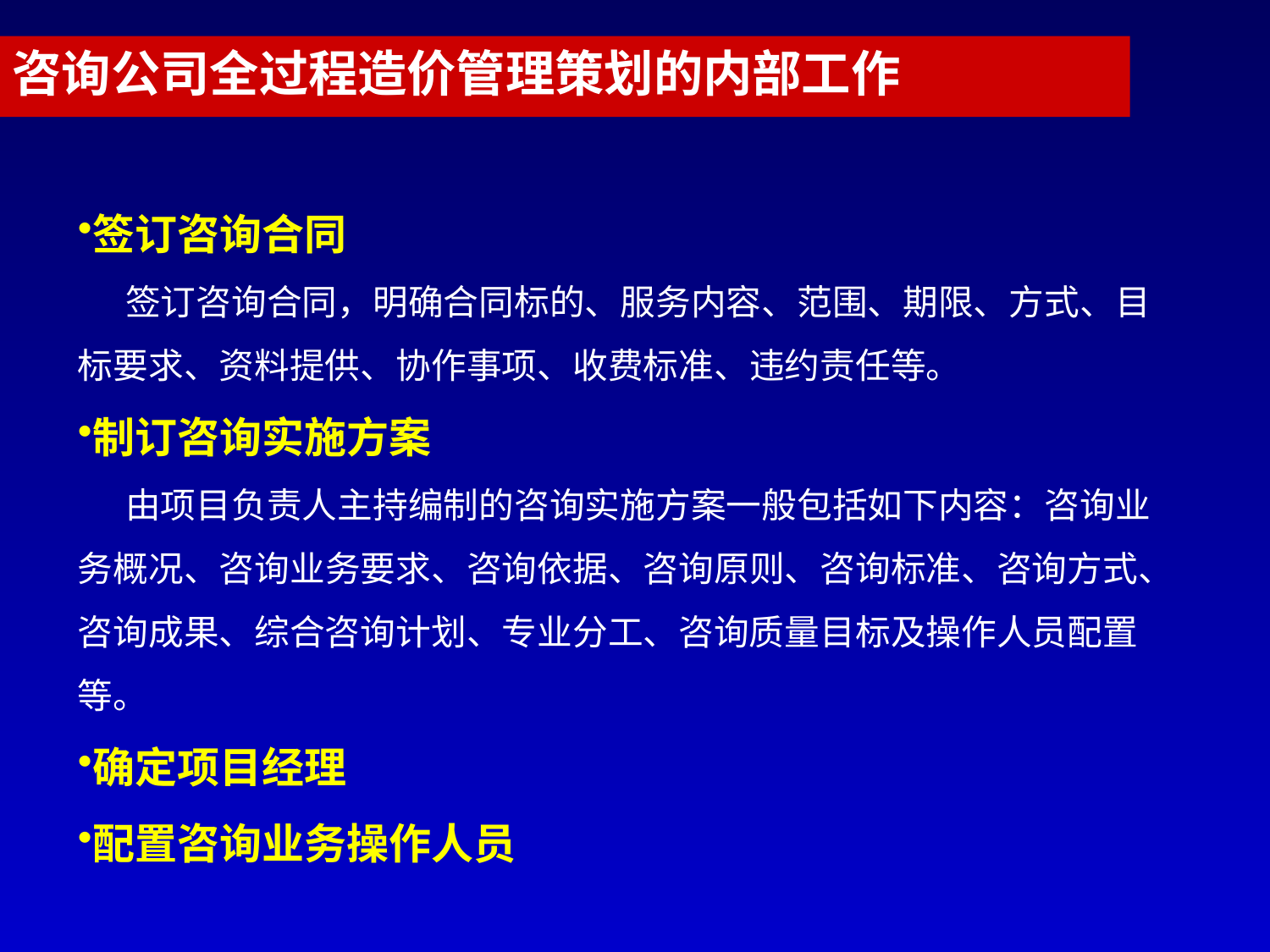

咨询公司全过程造价管理策划的内部工作
签订咨询合同
     签订咨询合同，明确合同标的、服务内容、范围、期限、方式、目标要求、资料提供、协作事项、收费标准、违约责任等。
制订咨询实施方案
     由项目负责人主持编制的咨询实施方案一般包括如下内容：咨询业务概况、咨询业务要求、咨询依据、咨询原则、咨询标准、咨询方式、咨询成果、综合咨询计划、专业分工、咨询质量目标及操作人员配置等。
确定项目经理
配置咨询业务操作人员
27